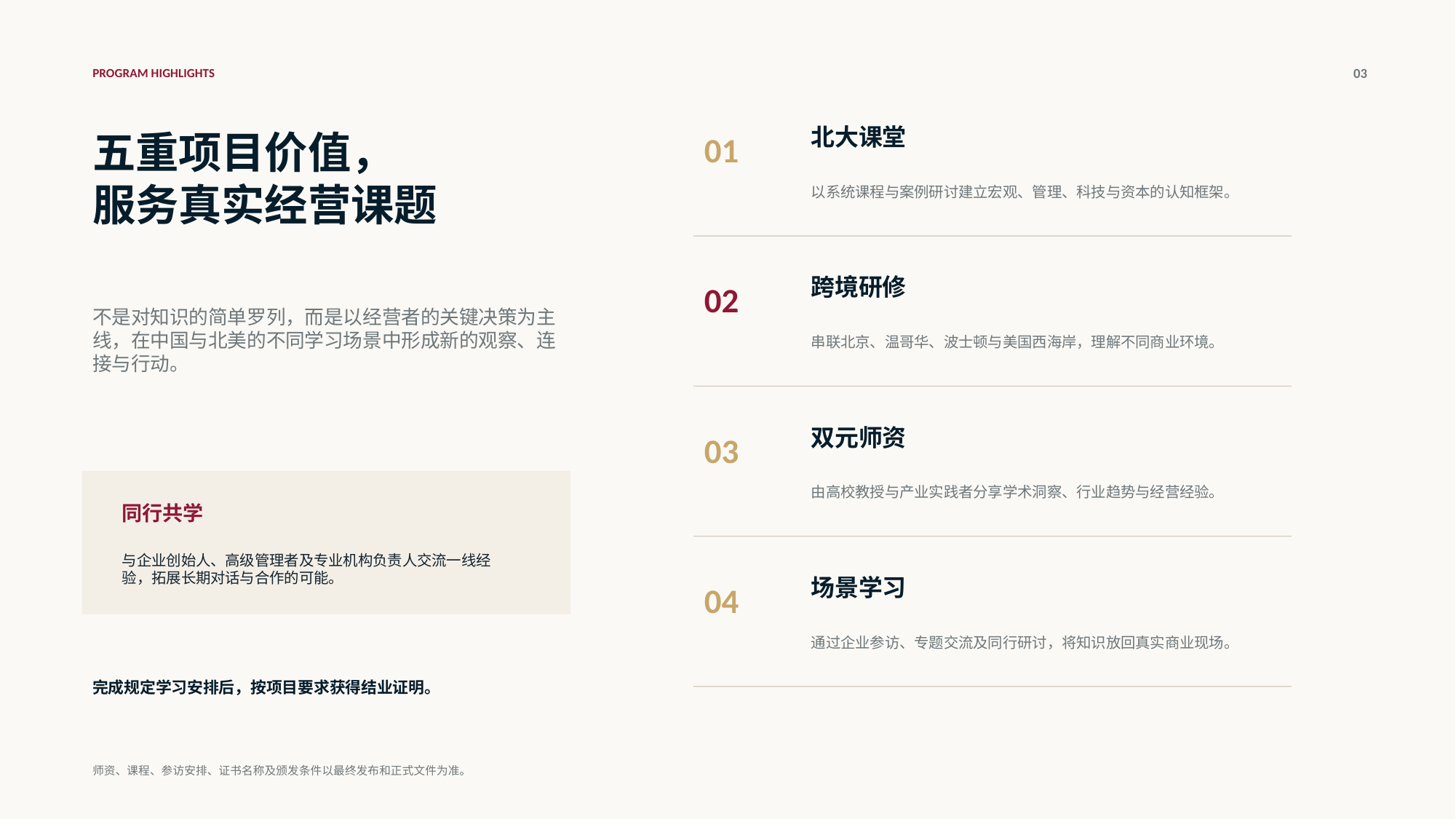

PROGRAM HIGHLIGHTS
03
01
北大课堂
五重项目价值，
服务真实经营课题
以系统课程与案例研讨建立宏观、管理、科技与资本的认知框架。

02
跨境研修
不是对知识的简单罗列，而是以经营者的关键决策为主线，在中国与北美的不同学习场景中形成新的观察、连接与行动。
串联北京、温哥华、波士顿与美国西海岸，理解不同商业环境。

03
双元师资
由高校教授与产业实践者分享学术洞察、行业趋势与经营经验。

同行共学

与企业创始人、高级管理者及专业机构负责人交流一线经验，拓展长期对话与合作的可能。
04
场景学习
通过企业参访、专题交流及同行研讨，将知识放回真实商业现场。
完成规定学习安排后，按项目要求获得结业证明。

师资、课程、参访安排、证书名称及颁发条件以最终发布和正式文件为准。